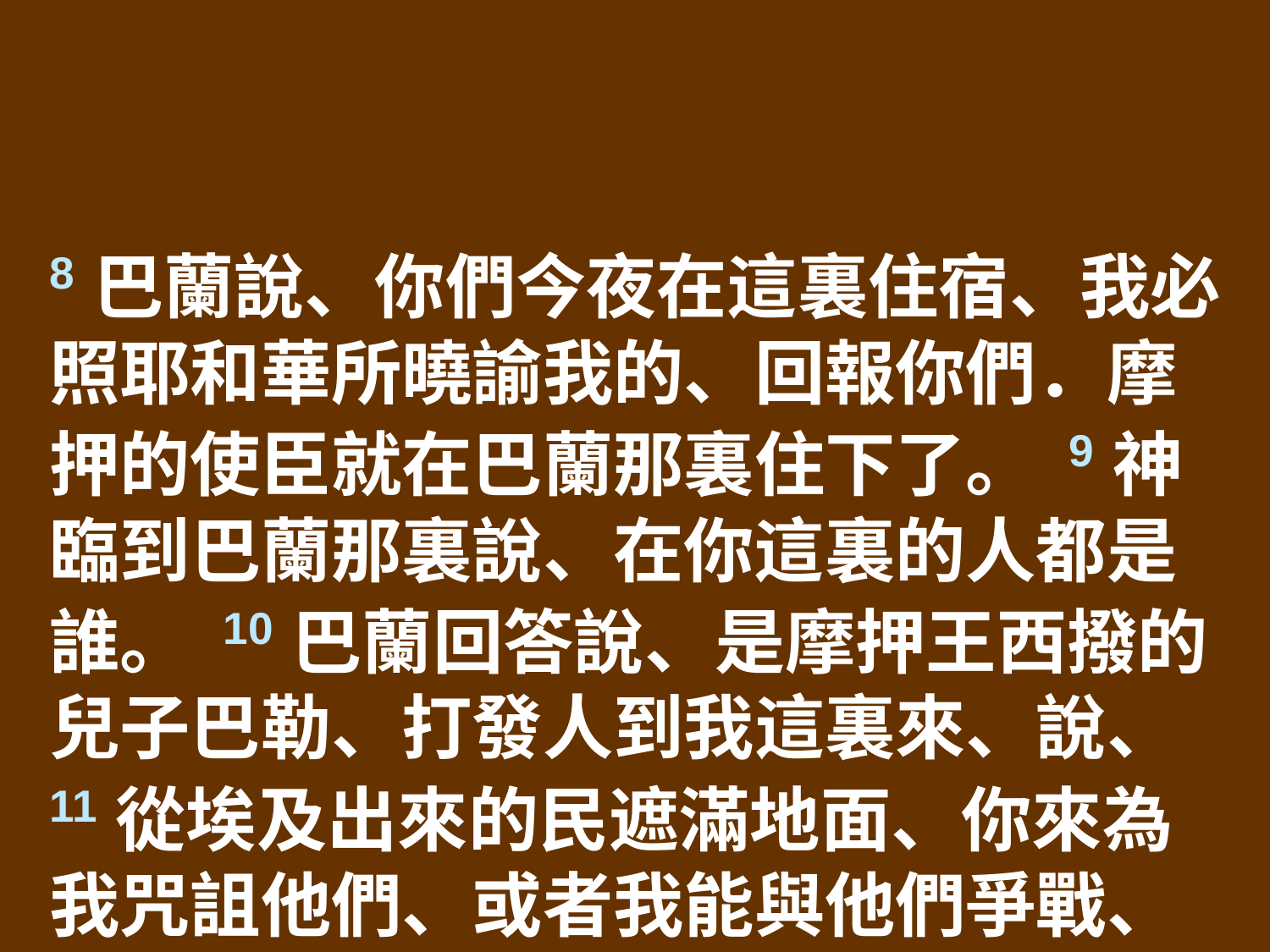

8巴蘭說、你們今夜在這裏住宿、我必照耶和華所曉諭我的、回報你們．摩押的使臣就在巴蘭那裏住下了。 9神臨到巴蘭那裏說、在你這裏的人都是誰。 10巴蘭回答說、是摩押王西撥的兒子巴勒、打發人到我這裏來、說、 11從埃及出來的民遮滿地面、你來為我咒詛他們、或者我能與他們爭戰、把他們趕出去。